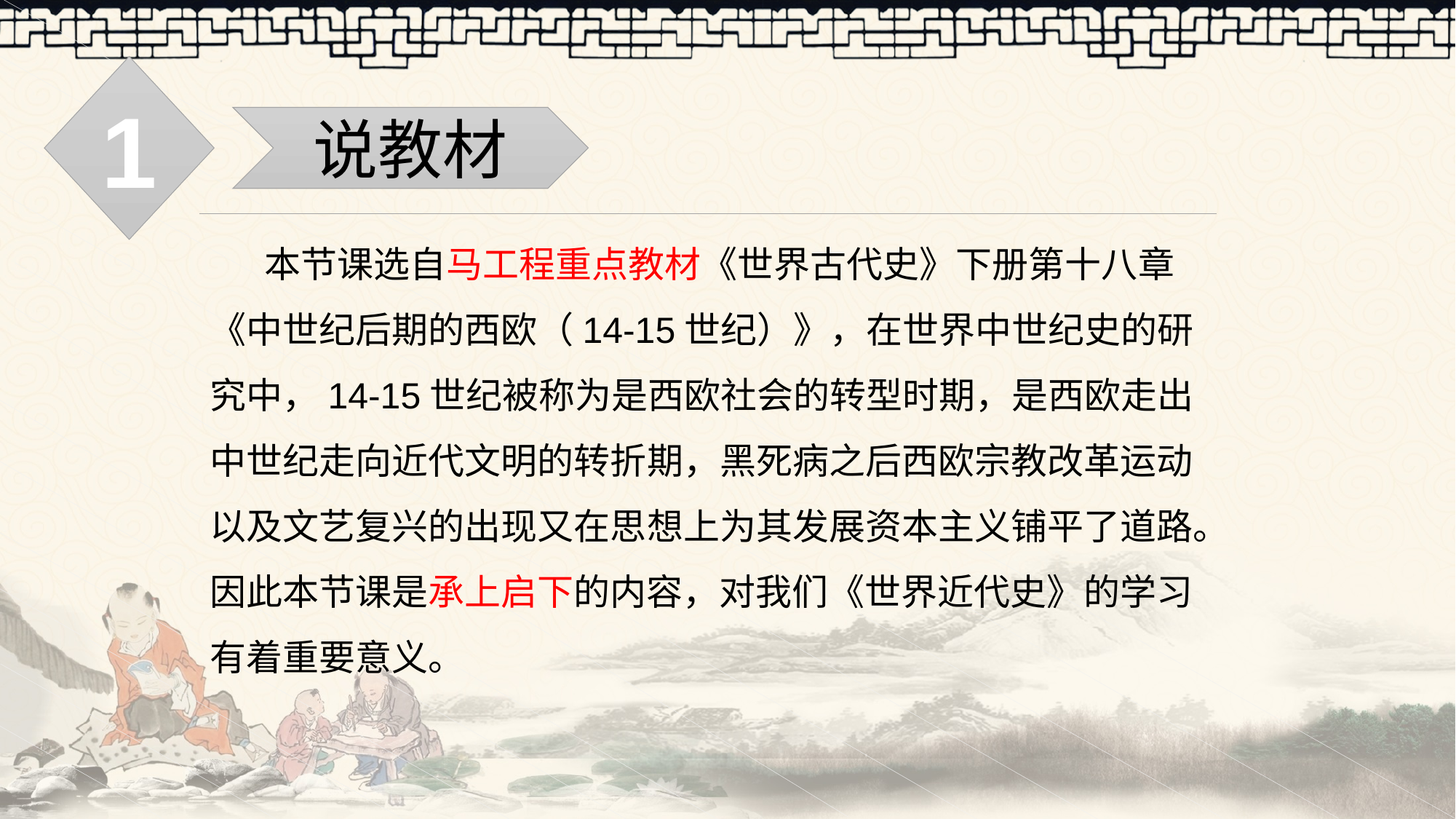

1
说教材
本节课选自马工程重点教材《世界古代史》下册第十八章《中世纪后期的西欧（14-15世纪）》，在世界中世纪史的研究中，14-15世纪被称为是西欧社会的转型时期，是西欧走出中世纪走向近代文明的转折期，黑死病之后西欧宗教改革运动以及文艺复兴的出现又在思想上为其发展资本主义铺平了道路。因此本节课是承上启下的内容，对我们《世界近代史》的学习有着重要意义。